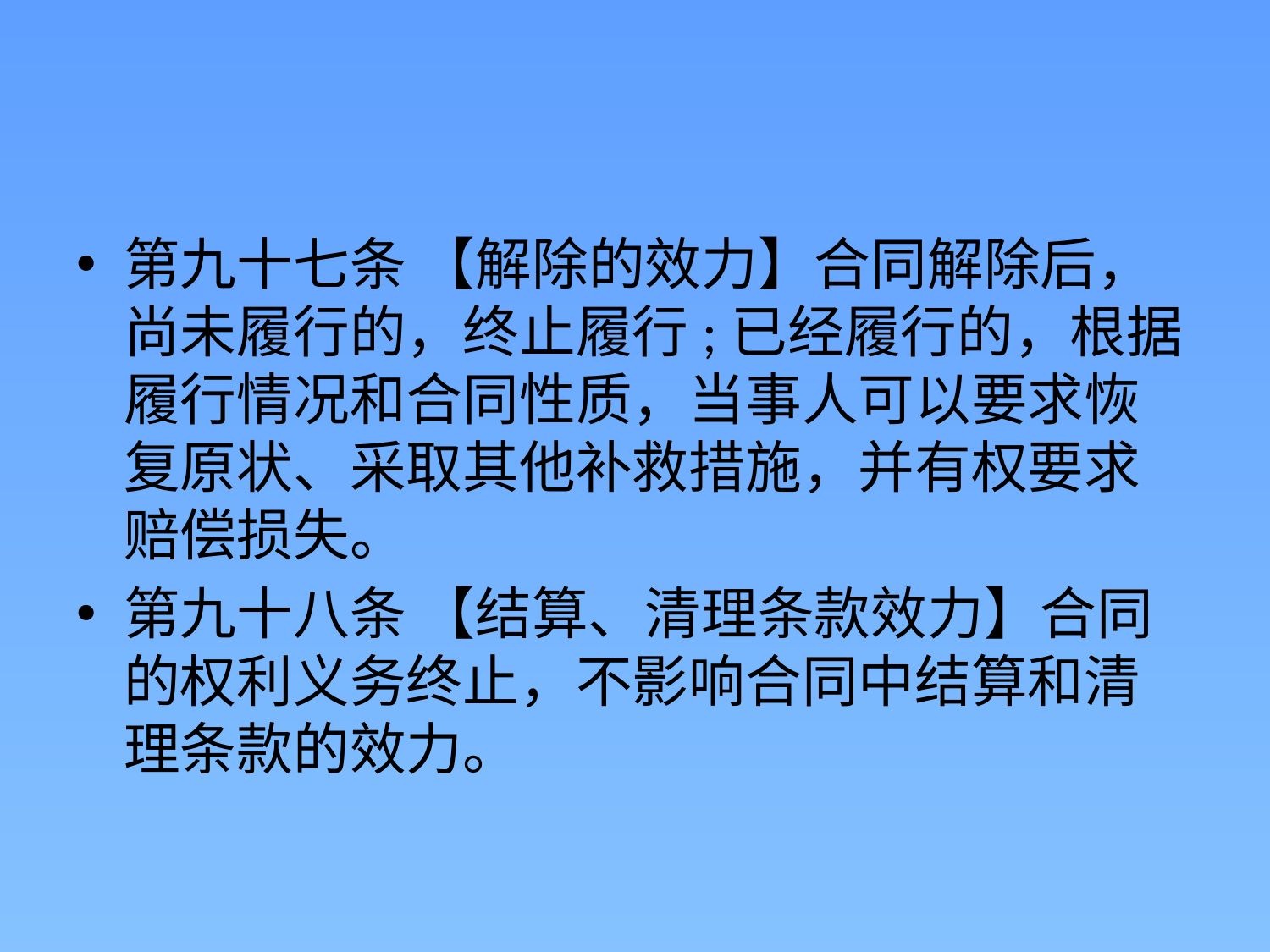

#
第九十七条 【解除的效力】合同解除后，尚未履行的，终止履行;已经履行的，根据履行情况和合同性质，当事人可以要求恢复原状、采取其他补救措施，并有权要求赔偿损失。
第九十八条 【结算、清理条款效力】合同的权利义务终止，不影响合同中结算和清理条款的效力。